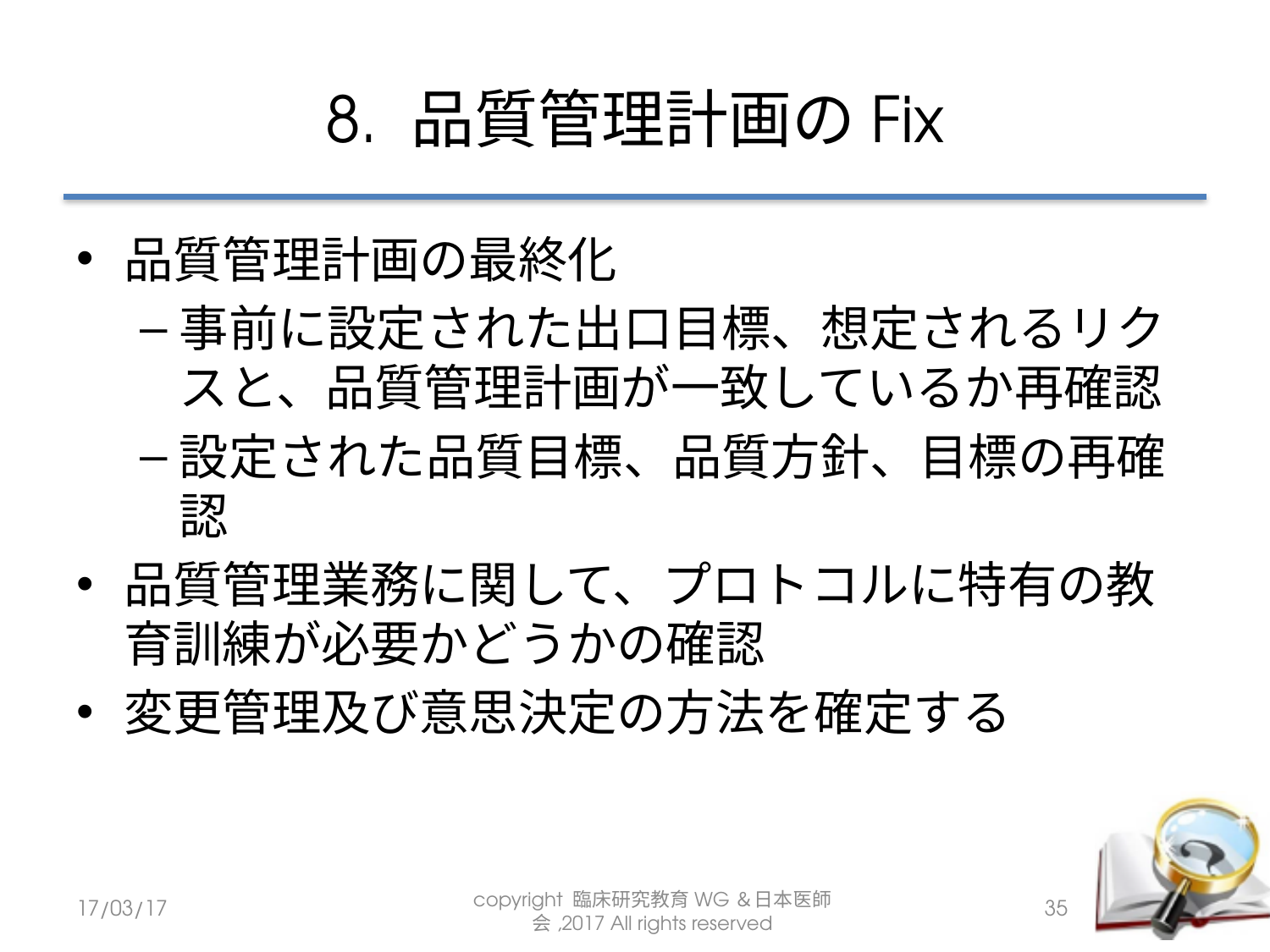

# 8. 品質管理計画のFix
品質管理計画の最終化
事前に設定された出口目標、想定されるリクスと、品質管理計画が一致しているか再確認
設定された品質目標、品質方針、目標の再確認
品質管理業務に関して、プロトコルに特有の教育訓練が必要かどうかの確認
変更管理及び意思決定の方法を確定する

17/03/17
copyright 臨床研究教育WG＆日本医師会,2017 All rights reserved
35